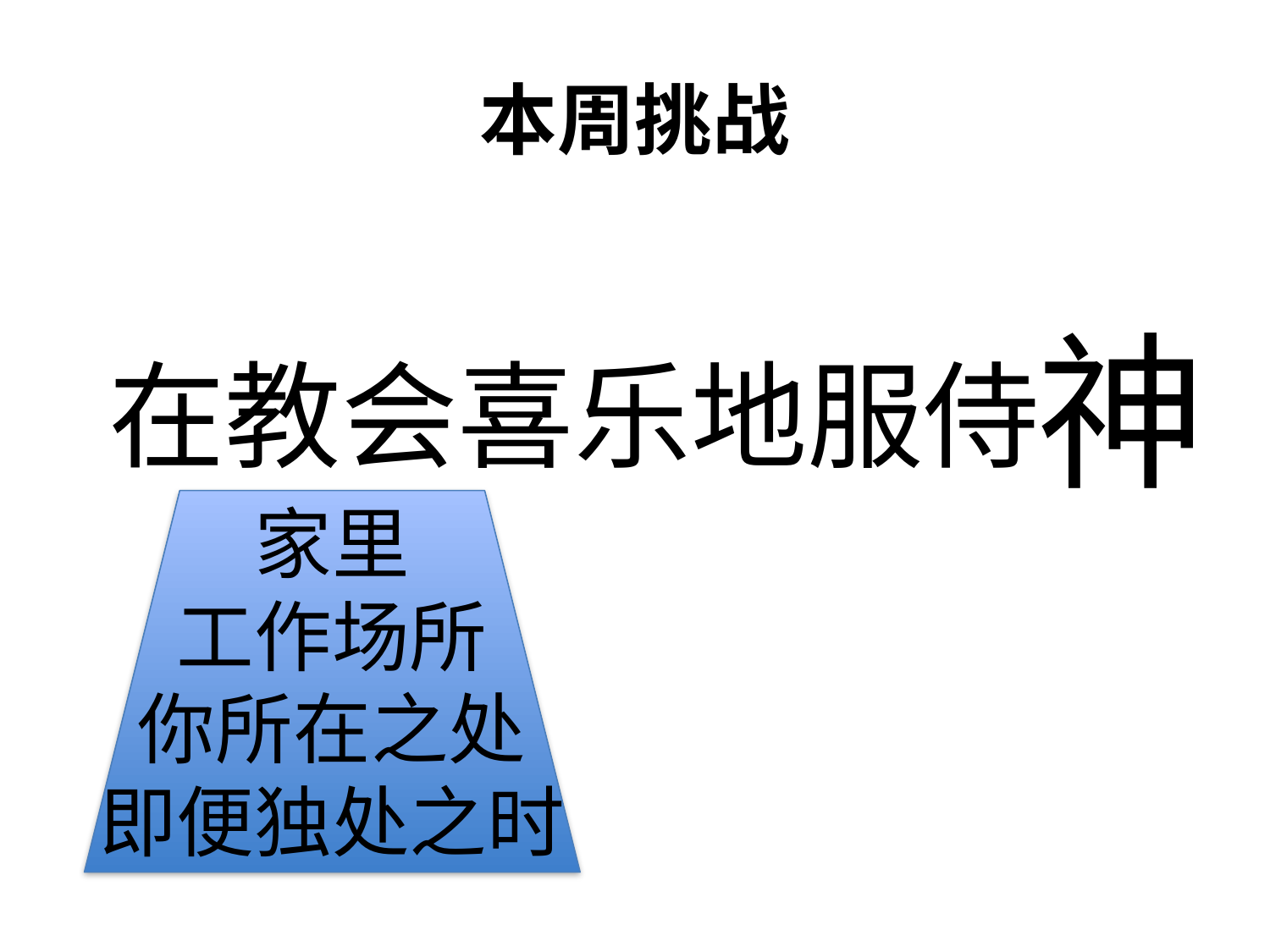

# 本周挑战
神
在教会喜乐地服侍
家里
工作场所
你所在之处
即便独处之时